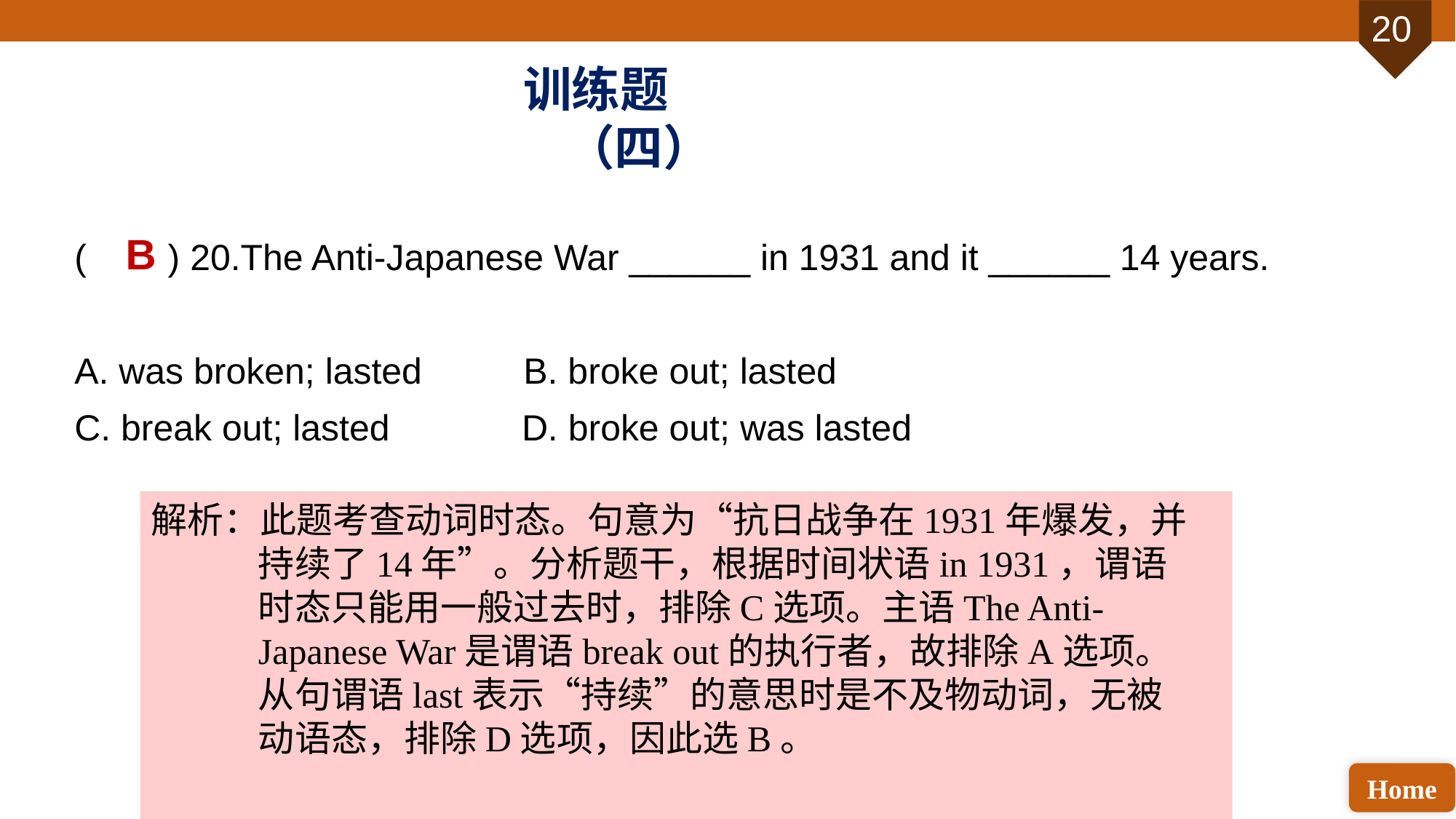

训练题（四）
(        ) 20.The Anti-Japanese War ______ in 1931 and it ______ 14 years.

A. was broken; lasted          B. broke out; lasted
C. break out; lasted             D. broke out; was lasted

B

解析：此题考查动词时态。句意为“抗日战争在1931年爆发，并持续了14年”。分析题干，根据时间状语in 1931，谓语时态只能用一般过去时，排除C选项。主语The Anti-Japanese War是谓语break out的执行者，故排除A选项。从句谓语last表示“持续”的意思时是不及物动词，无被动语态，排除D选项，因此选B。